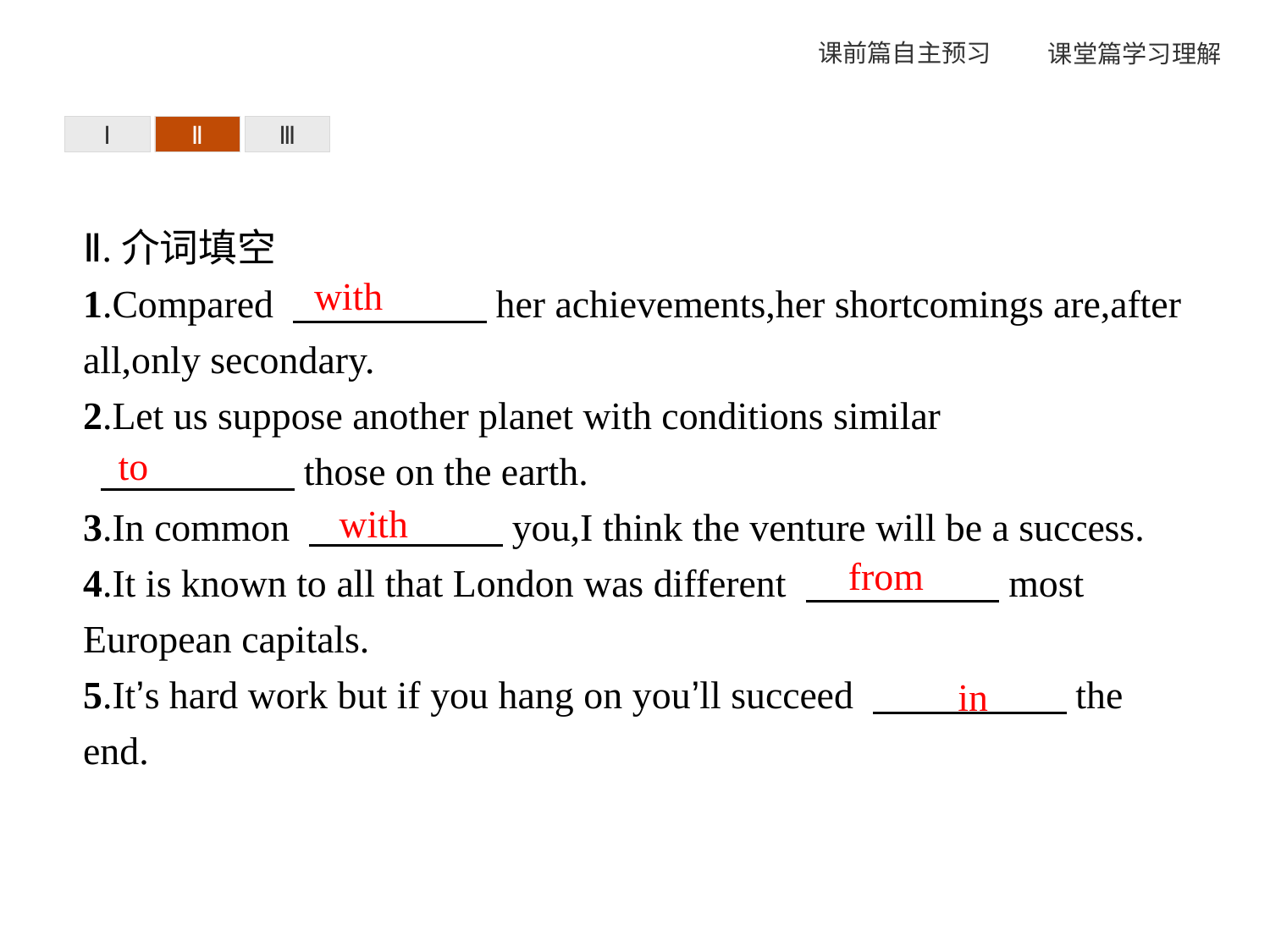

Ⅰ
Ⅱ
Ⅲ
Ⅱ.介词填空
1.Compared 　　　　　her achievements,her shortcomings are,after all,only secondary.
2.Let us suppose another planet with conditions similar
 　　　　　those on the earth.
3.In common 　　　　　you,I think the venture will be a success.
4.It is known to all that London was different 　　　　　most European capitals.
5.It’s hard work but if you hang on you’ll succeed 　　　　　the end.
with
to
with
from
in